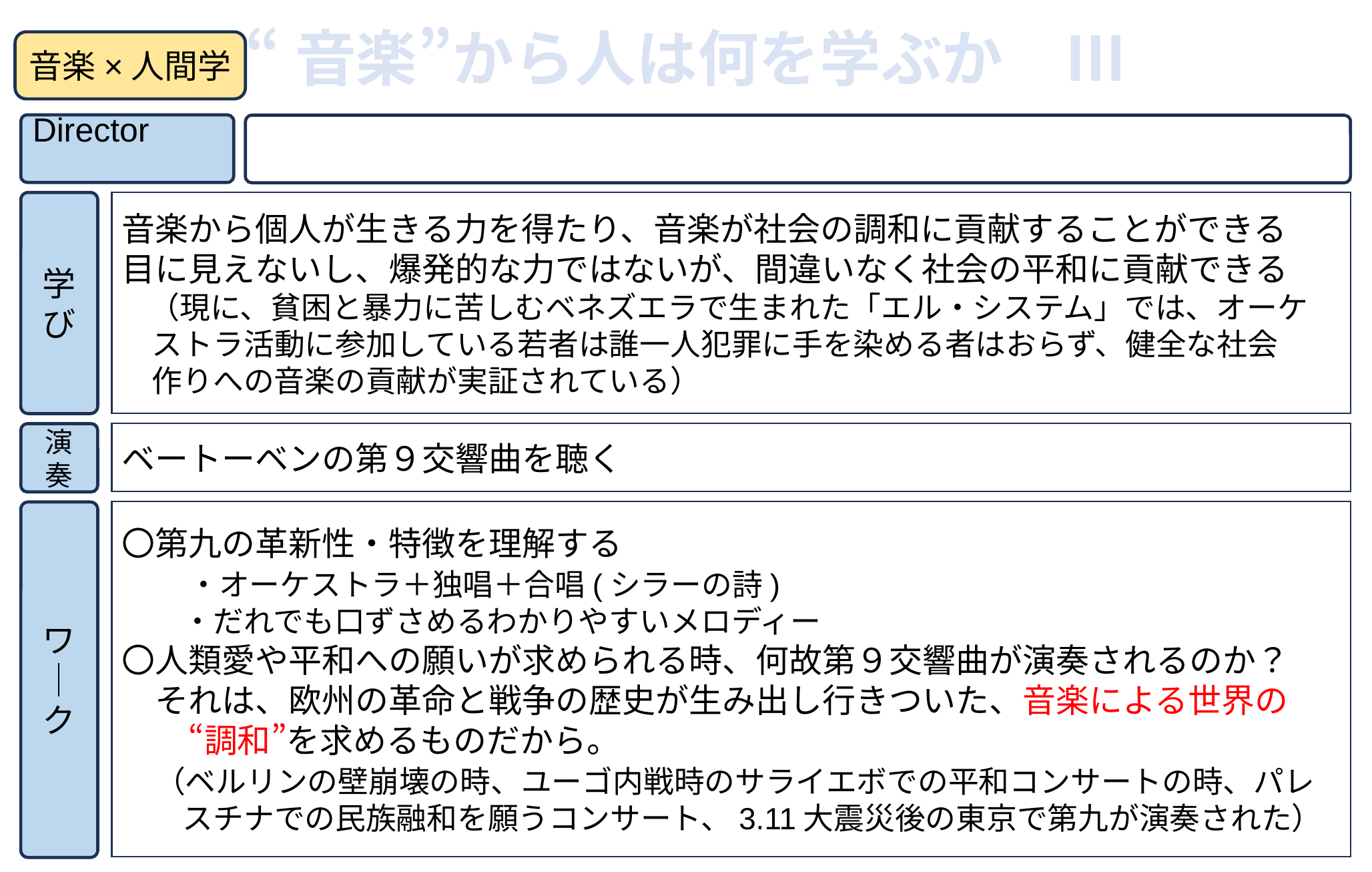

“音楽”から人は何を学ぶか　Ⅲ
音楽×人間学
Director

学び
音楽から個人が生きる力を得たり、音楽が社会の調和に貢献することができる
目に見えないし、爆発的な力ではないが、間違いなく社会の平和に貢献できる
　（現に、貧困と暴力に苦しむベネズエラで生まれた「エル・システム」では、オーケ
　ストラ活動に参加している若者は誰一人犯罪に手を染める者はおらず、健全な社会
　作りへの音楽の貢献が実証されている）
ベートーベンの第９交響曲を聴く
演奏
〇第九の革新性・特徴を理解する
　　・オーケストラ＋独唱＋合唱(シラーの詩)
　　・だれでも口ずさめるわかりやすいメロディー
〇人類愛や平和への願いが求められる時、何故第９交響曲が演奏されるのか？
　それは、欧州の革命と戦争の歴史が生み出し行きついた、音楽による世界の
　　“調和”を求めるものだから。
　（ベルリンの壁崩壊の時、ユーゴ内戦時のサライエボでの平和コンサートの時、パレ
　　スチナでの民族融和を願うコンサート、3.11大震災後の東京で第九が演奏された）
ワ│ク